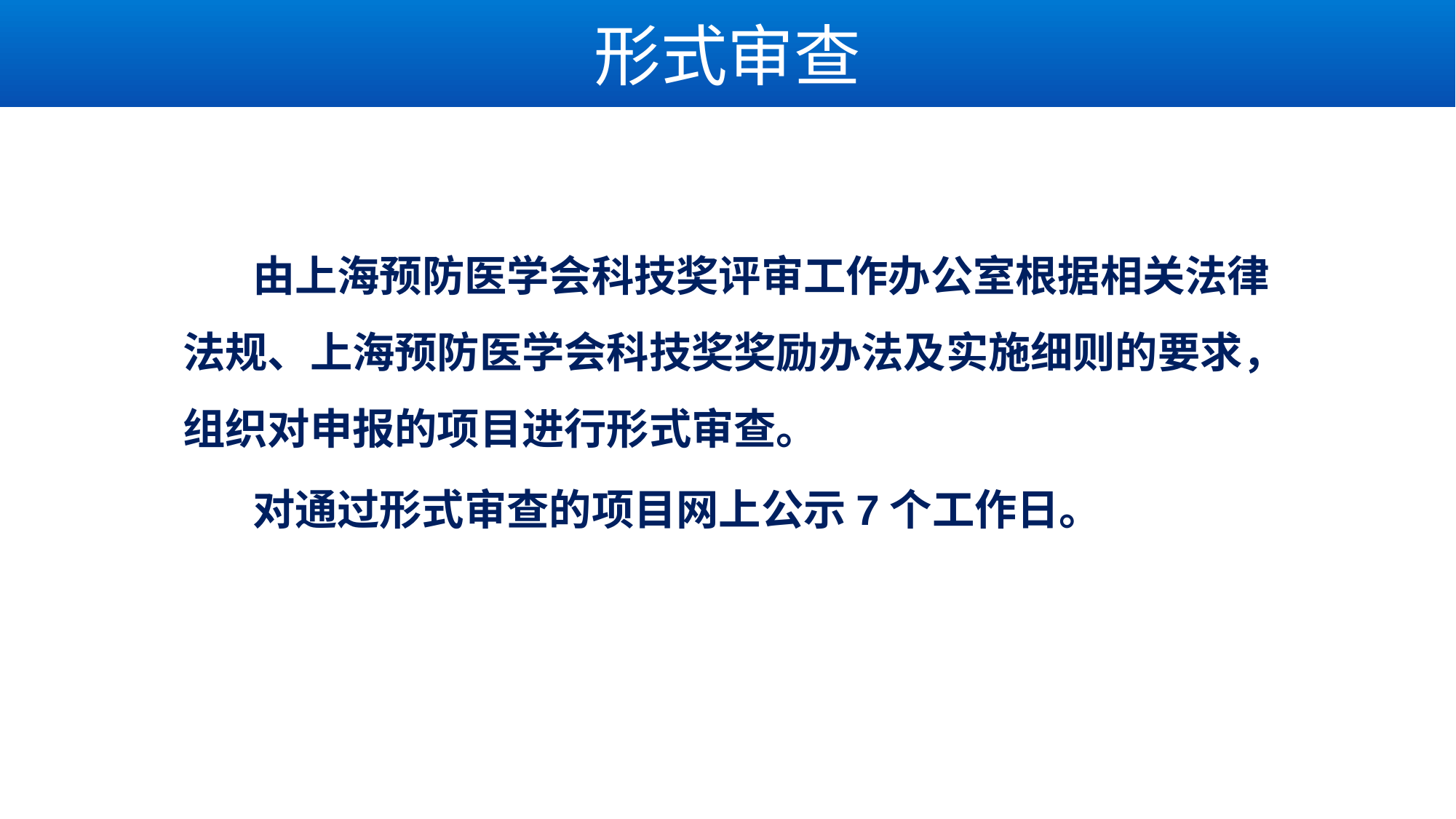

形式审查
         由上海预防医学会科技奖评审工作办公室根据相关法律法规、上海预防医学会科技奖奖励办法及实施细则的要求，组织对申报的项目进行形式审查。
         对通过形式审查的项目网上公示7个工作日。